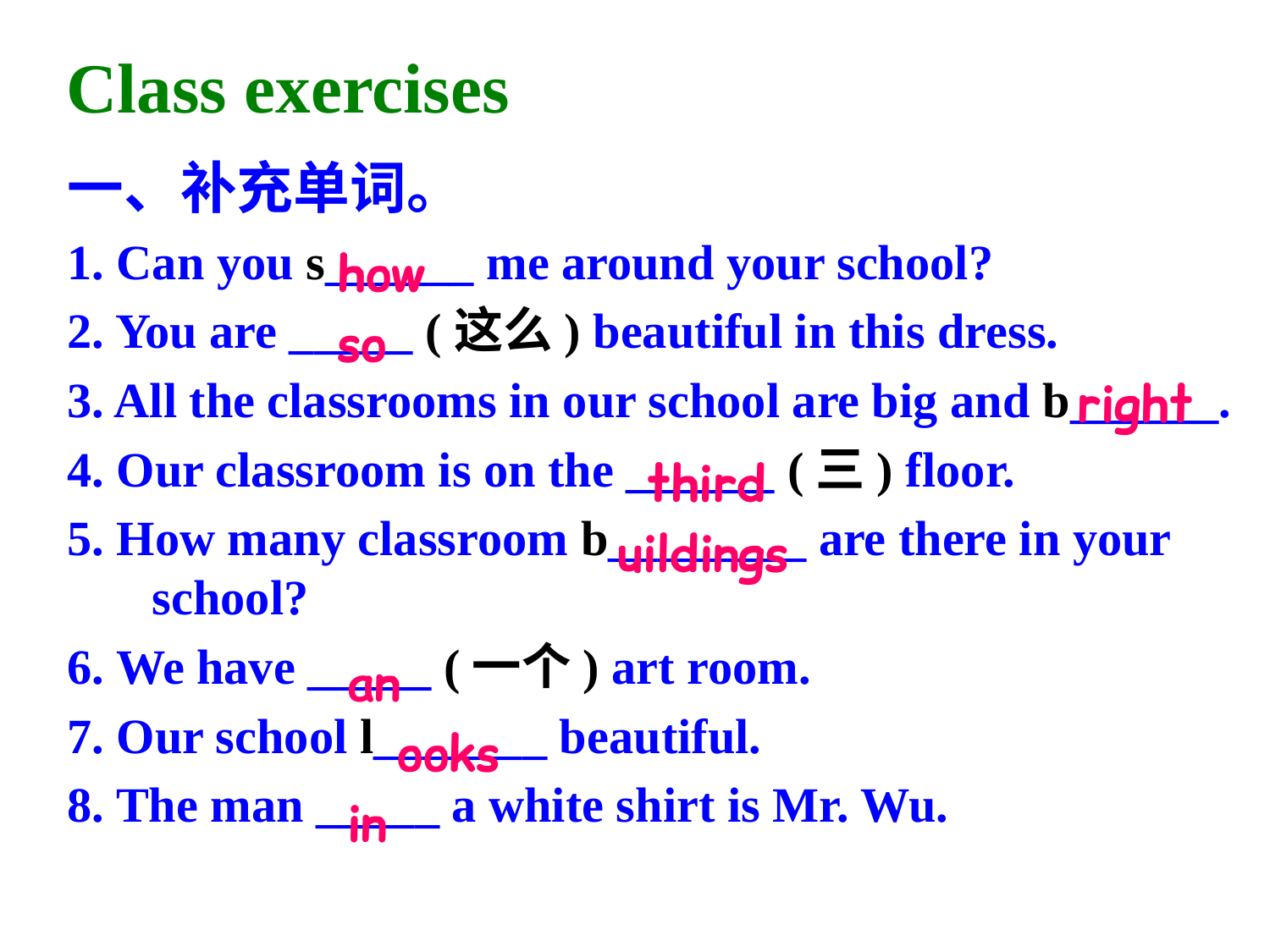

# Class exercises
一、补充单词。
1. Can you s______ me around your school?
2. You are _____ (这么) beautiful in this dress.
3. All the classrooms in our school are big and b______.
4. Our classroom is on the ______ (三) floor.
5. How many classroom b________ are there in your school?
6. We have _____ (一个) art room.
7. Our school l_______ beautiful.
8. The man _____ a white shirt is Mr. Wu.
how
so
right
third
uildings
an
ooks
in